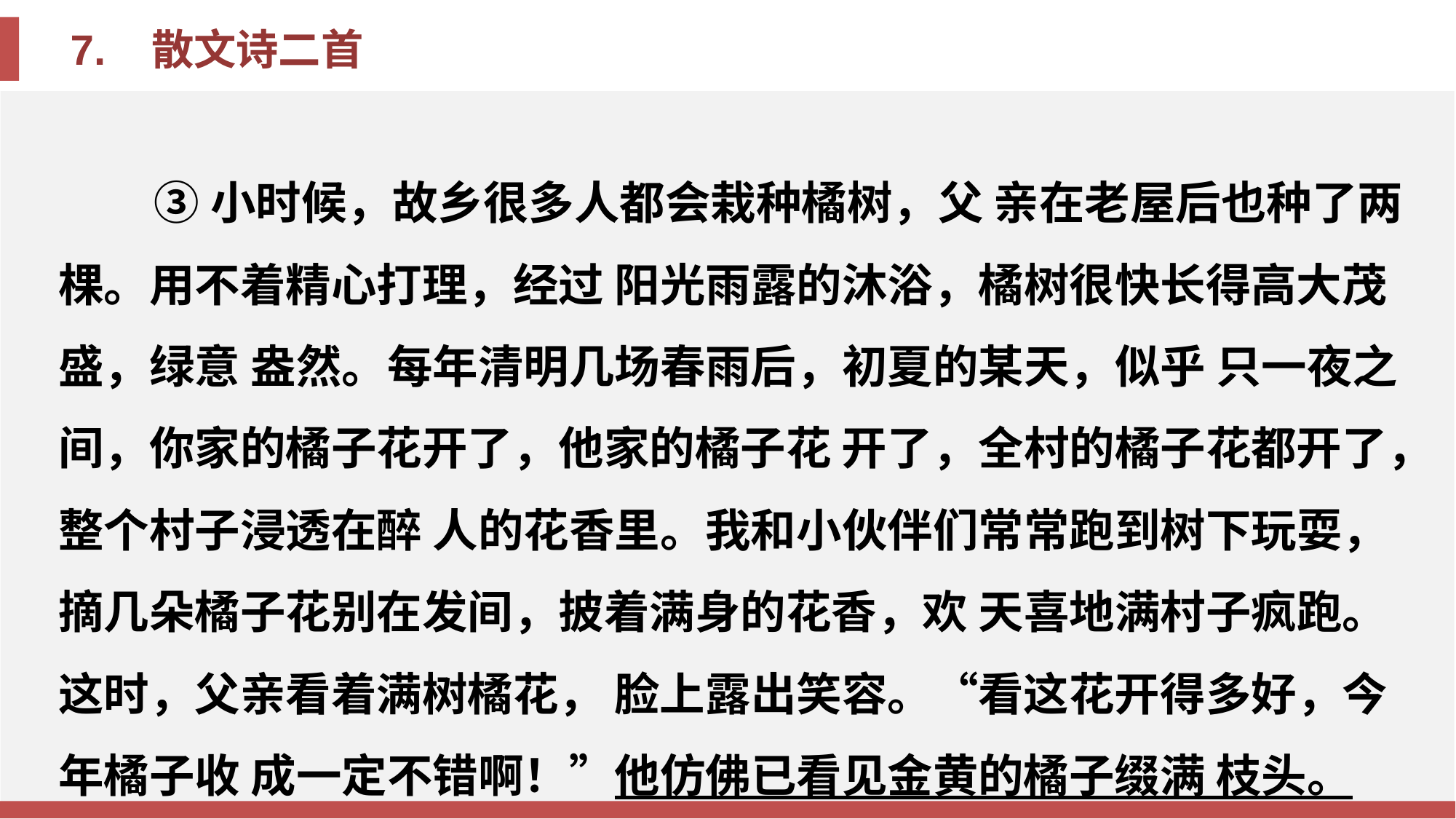

③小时候，故乡很多人都会栽种橘树，父 亲在老屋后也种了两棵。用不着精心打理，经过 阳光雨露的沐浴，橘树很快长得高大茂盛，绿意 盎然。每年清明几场春雨后，初夏的某天，似乎 只一夜之间，你家的橘子花开了，他家的橘子花 开了，全村的橘子花都开了，整个村子浸透在醉 人的花香里。我和小伙伴们常常跑到树下玩耍， 摘几朵橘子花别在发间，披着满身的花香，欢 天喜地满村子疯跑。这时，父亲看着满树橘花， 脸上露出笑容。“看这花开得多好，今年橘子收 成一定不错啊！”他仿佛已看见金黄的橘子缀满 枝头。